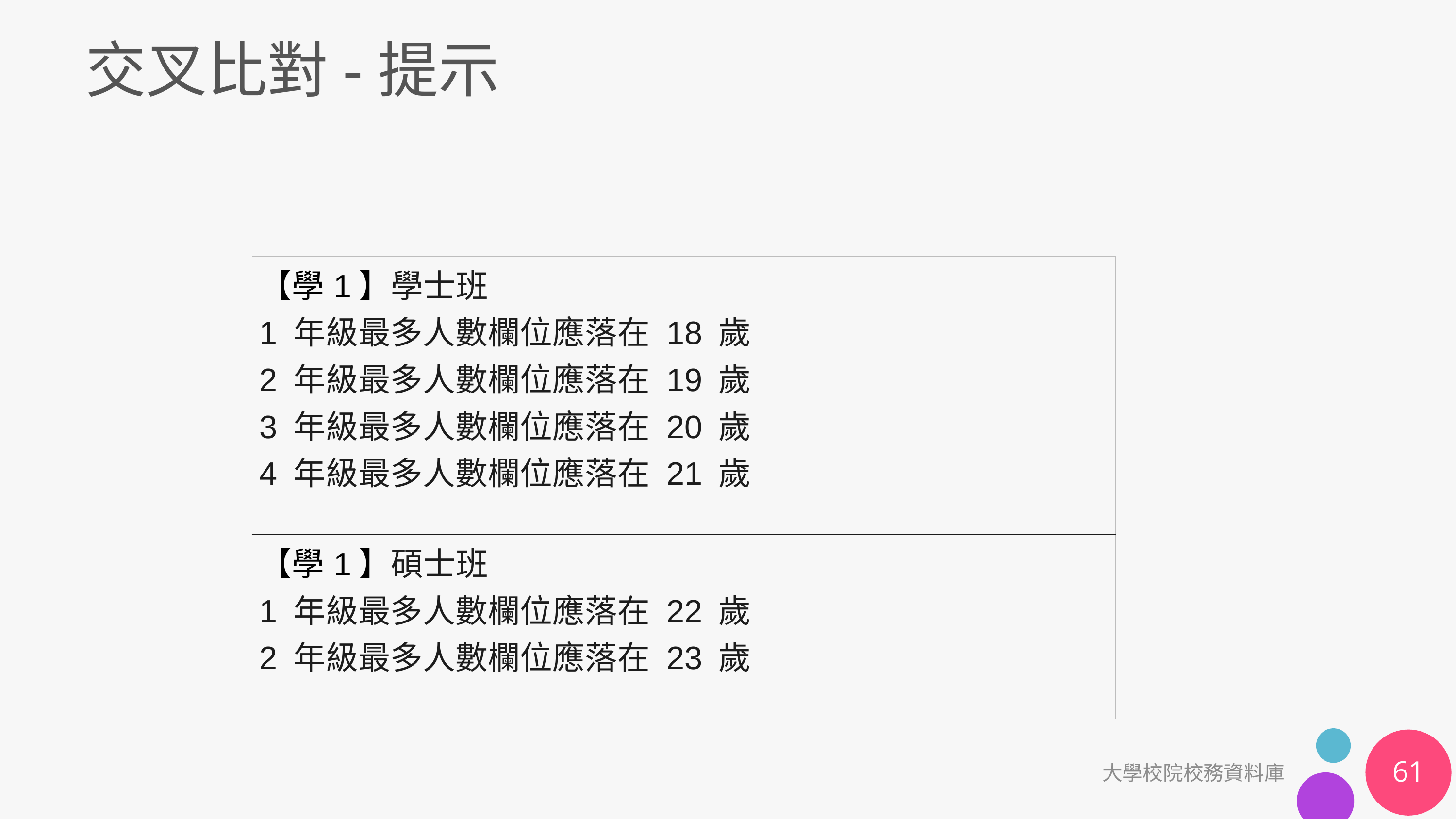

# 交叉比對-提示
| 【學1】學士班 1 年級最多人數欄位應落在 18 歲 2 年級最多人數欄位應落在 19 歲 3 年級最多人數欄位應落在 20 歲 4 年級最多人數欄位應落在 21 歲 |
| --- |
| 【學1】碩士班 1 年級最多人數欄位應落在 22 歲 2 年級最多人數欄位應落在 23 歲 |
61
大學校院校務資料庫